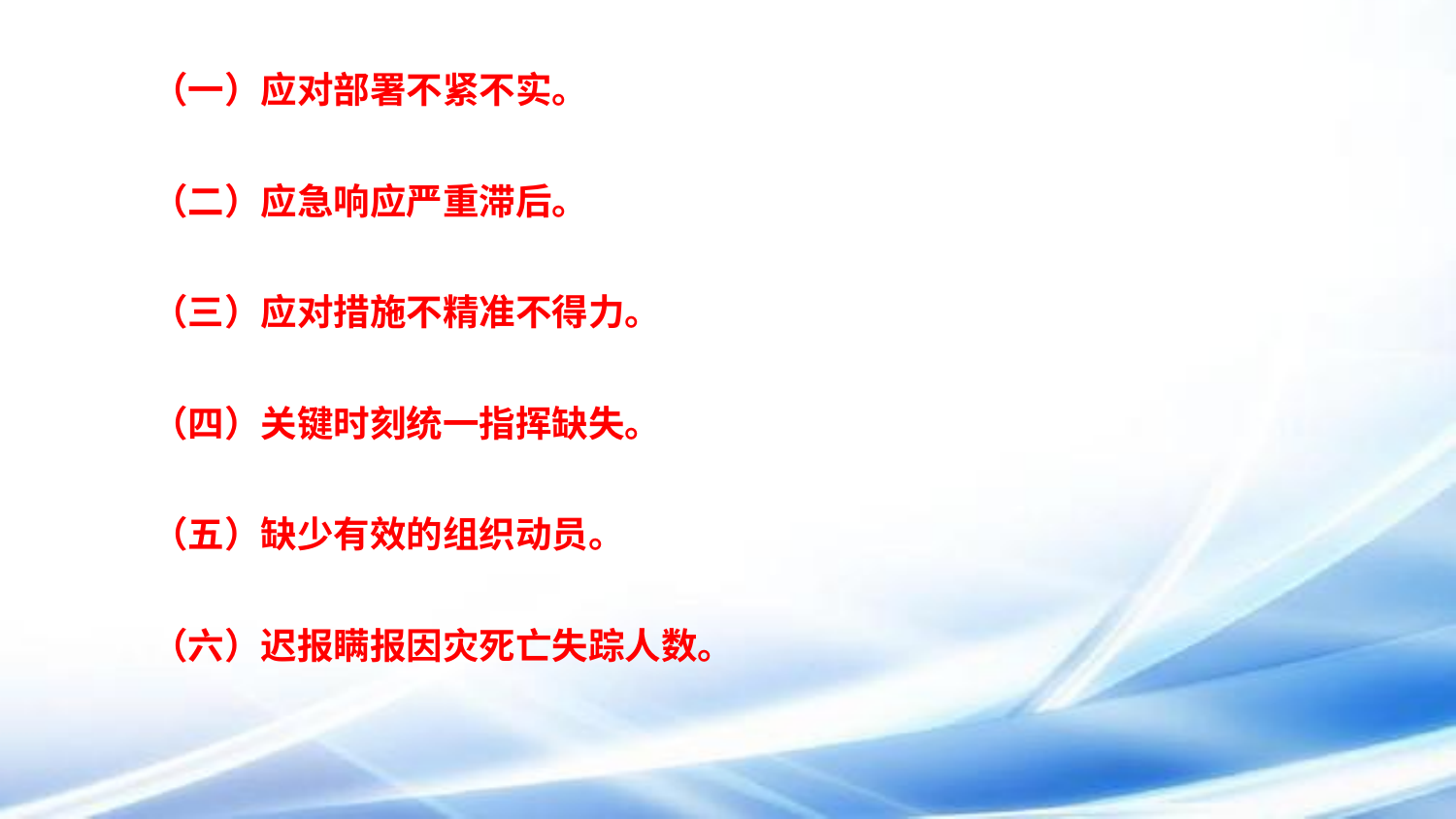

（一）应对部署不紧不实。
（二）应急响应严重滞后。
（三）应对措施不精准不得力。
（四）关键时刻统一指挥缺失。
（五）缺少有效的组织动员。
（六）迟报瞒报因灾死亡失踪人数。